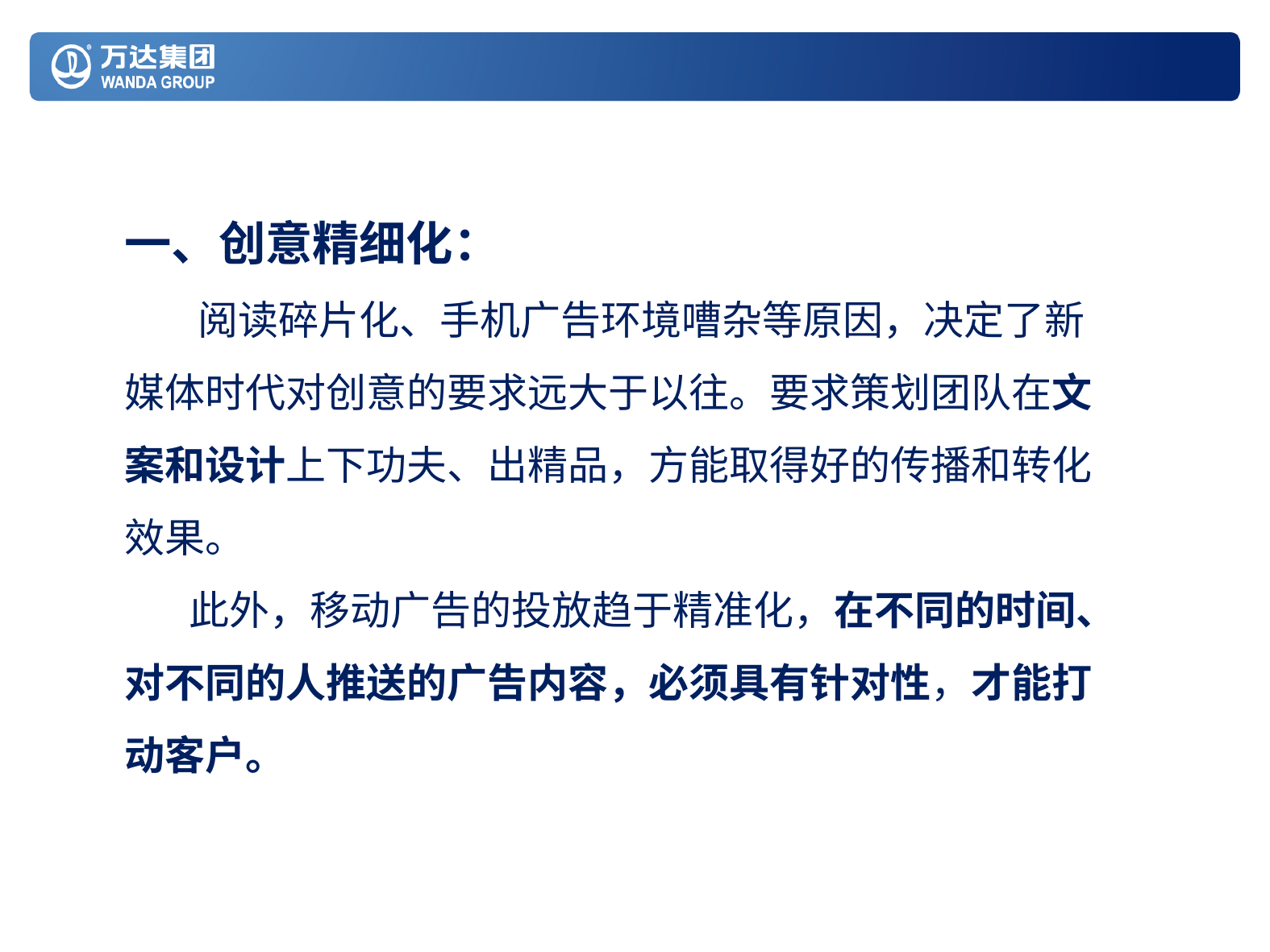

一、创意精细化：
       阅读碎片化、手机广告环境嘈杂等原因，决定了新媒体时代对创意的要求远大于以往。要求策划团队在文案和设计上下功夫、出精品，方能取得好的传播和转化效果。
      此外，移动广告的投放趋于精准化，在不同的时间、对不同的人推送的广告内容，必须具有针对性，才能打动客户。